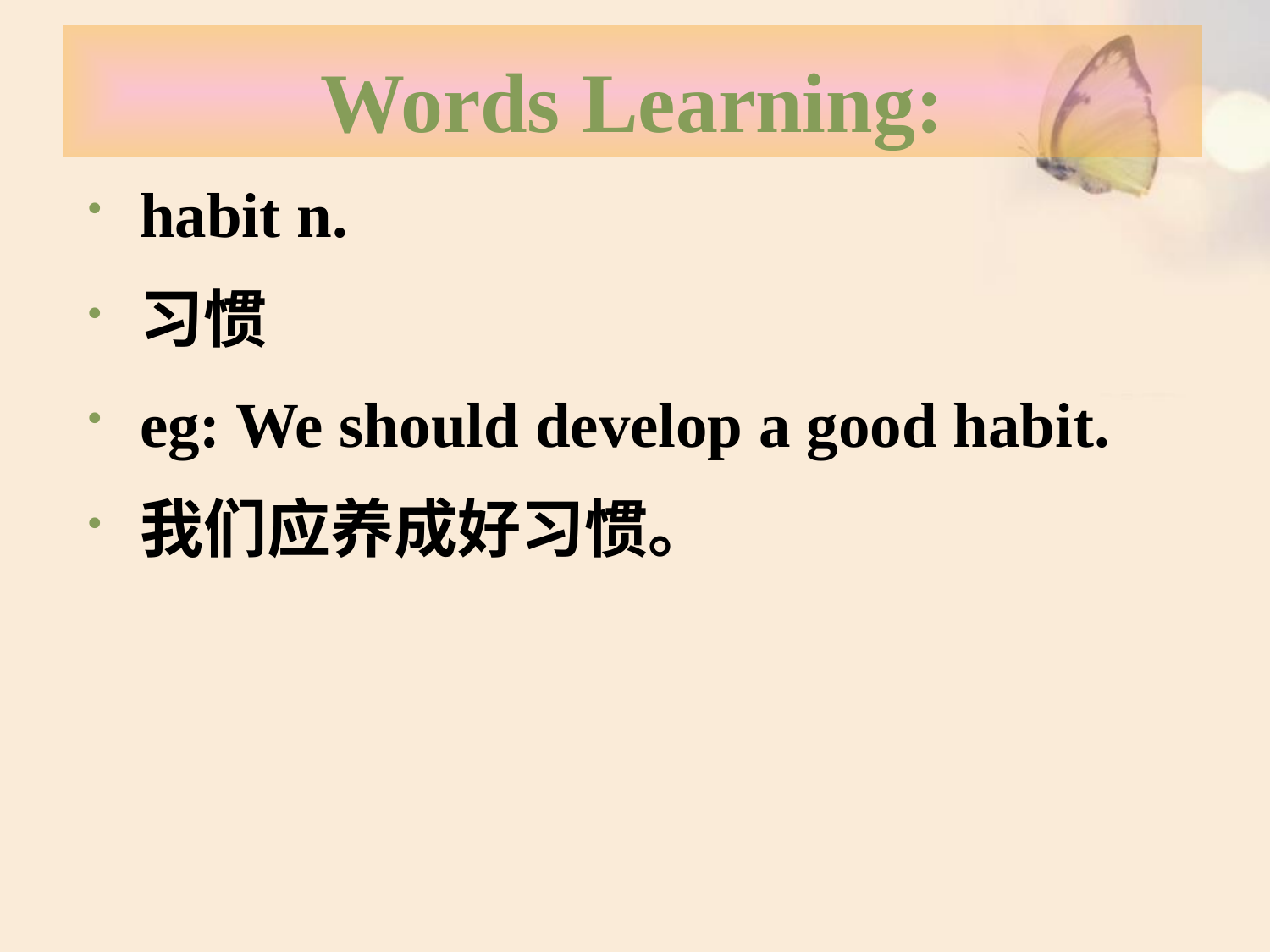

# Words Learning:
habit n.
习惯
eg: We should develop a good habit.
我们应养成好习惯。